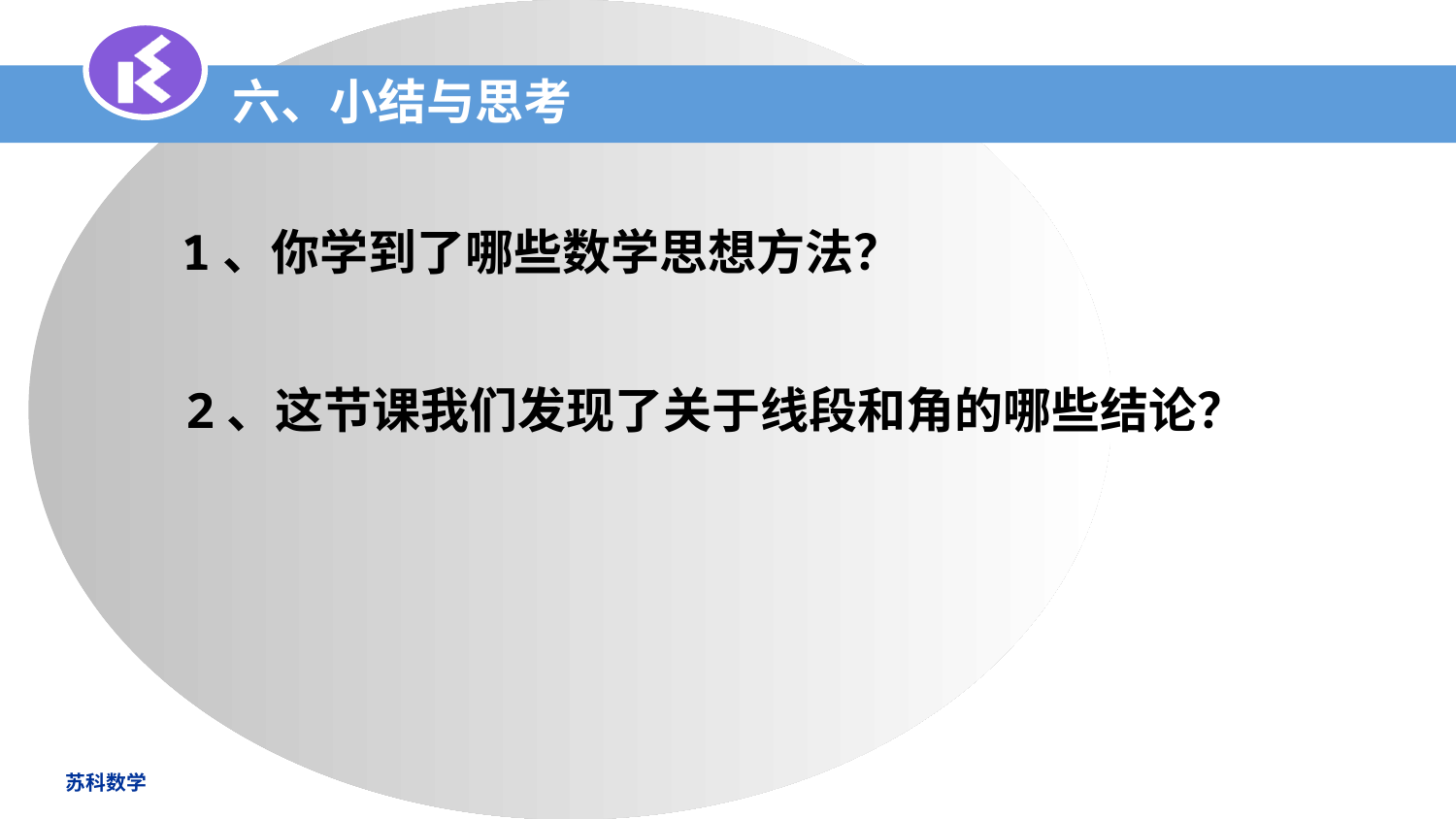

六、小结与思考
1、你学到了哪些数学思想方法？
2、这节课我们发现了关于线段和角的哪些结论？